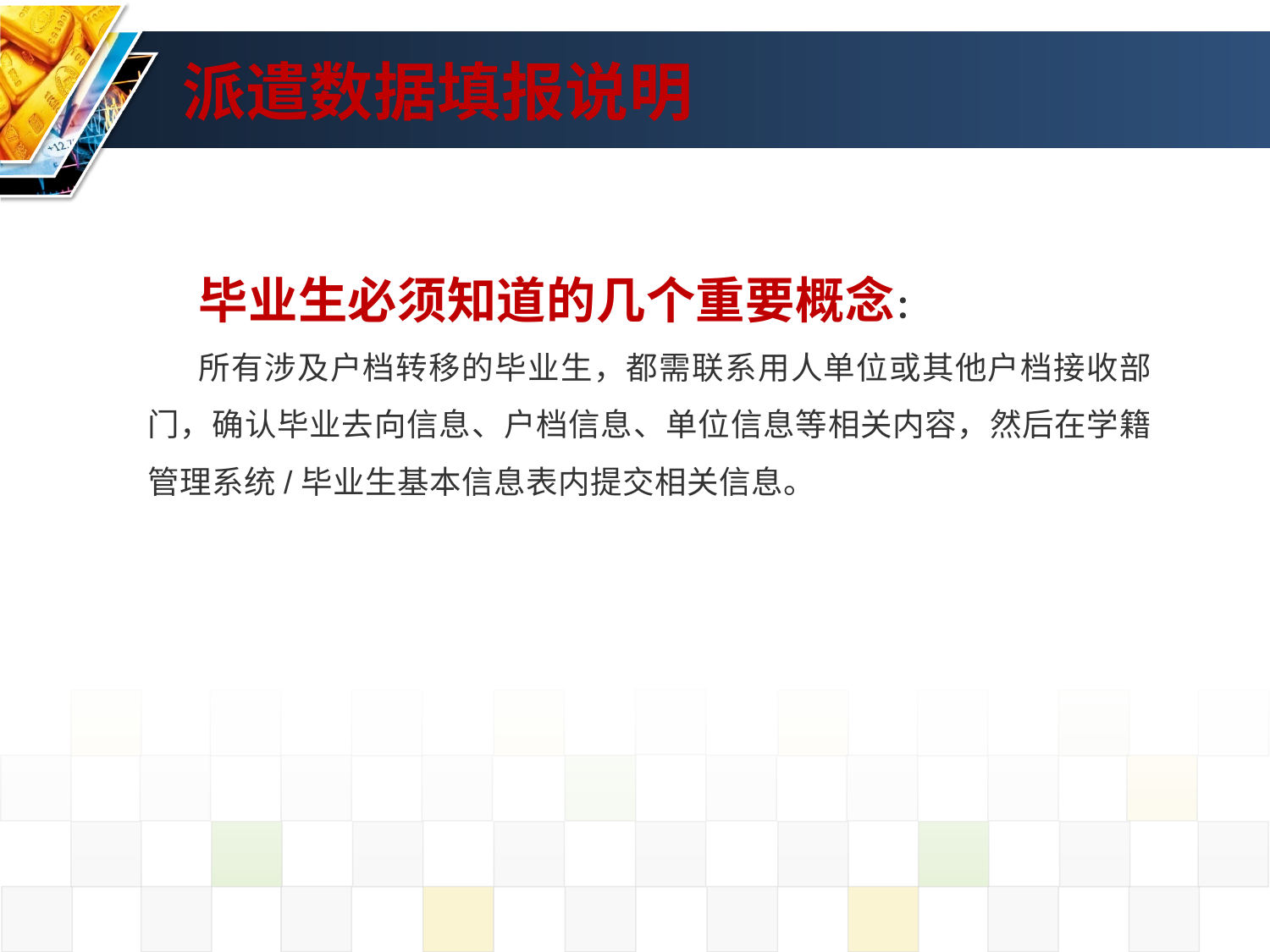

# 派遣数据填报说明

毕业生必须知道的几个重要概念：
所有涉及户档转移的毕业生，都需联系用人单位或其他户档接收部门，确认毕业去向信息、户档信息、单位信息等相关内容，然后在学籍管理系统/毕业生基本信息表内提交相关信息。